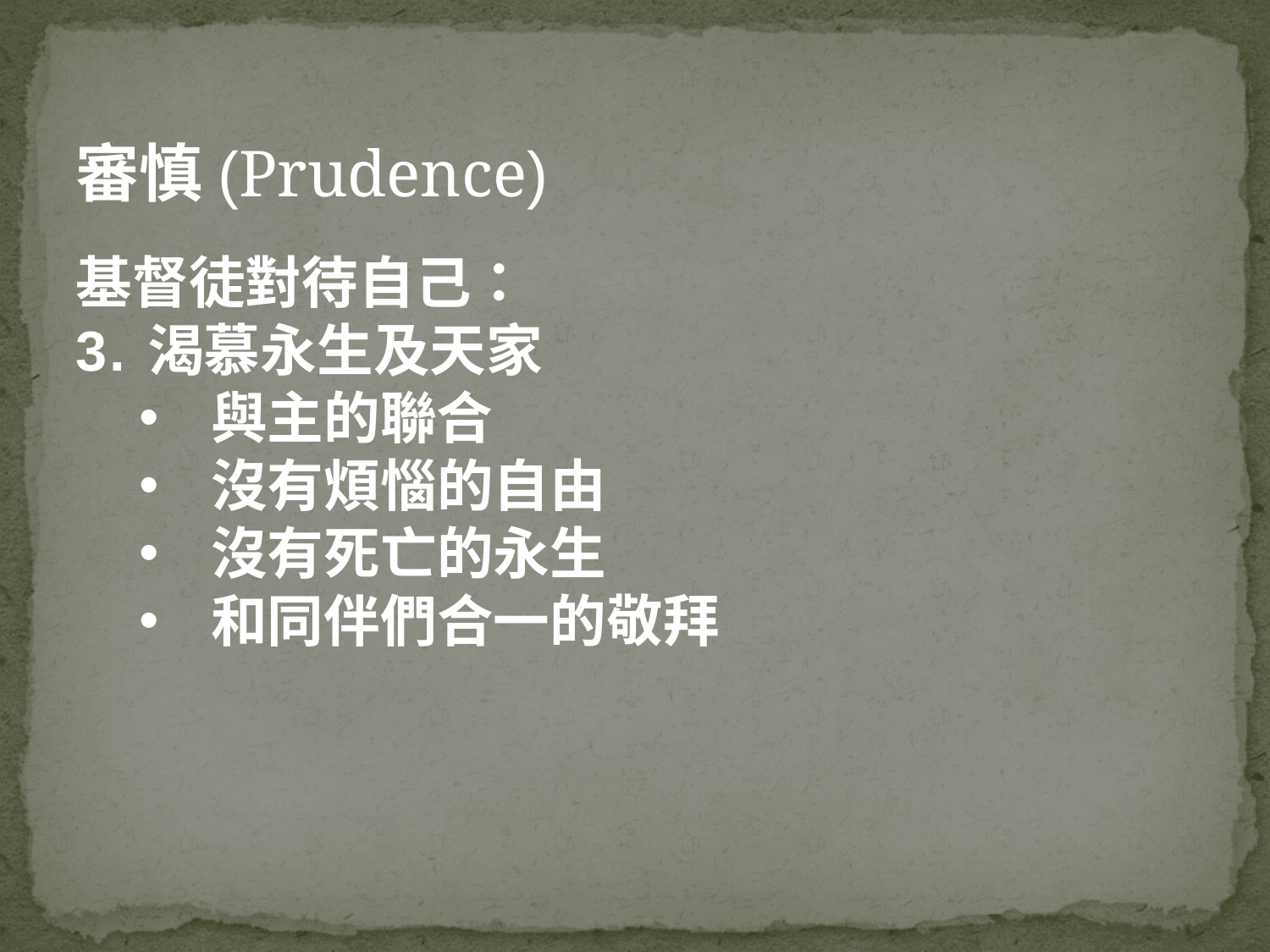

審慎(Prudence)

基督徒對待自己：
渴慕永生及天家
與主的聯合
沒有煩惱的自由
沒有死亡的永生
和同伴們合一的敬拜